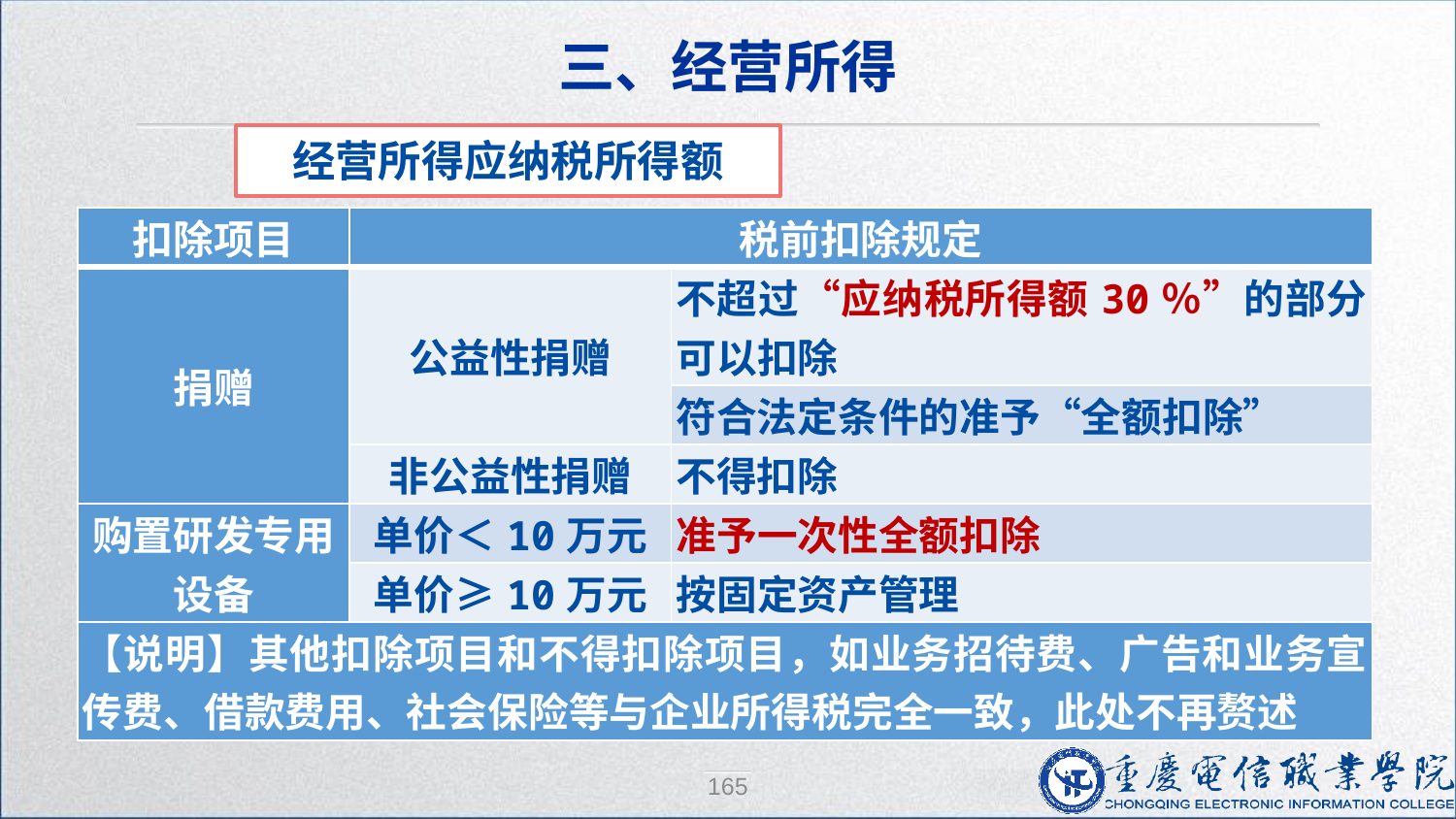

三、经营所得
经营所得应纳税所得额
| 扣除项目 | 税前扣除规定 |  |
| --- | --- | --- |
| 捐赠 | 公益性捐赠 | 不超过“应纳税所得额30％”的部分可以扣除 |
|  |  | 符合法定条件的准予“全额扣除” |
|  | 非公益性捐赠 | 不得扣除 |
| 购置研发专用设备 | 单价＜10万元 | 准予一次性全额扣除 |
|  | 单价≥10万元 | 按固定资产管理 |
| 【说明】其他扣除项目和不得扣除项目，如业务招待费、广告和业务宣传费、借款费用、社会保险等与企业所得税完全一致，此处不再赘述 |  |  |
165